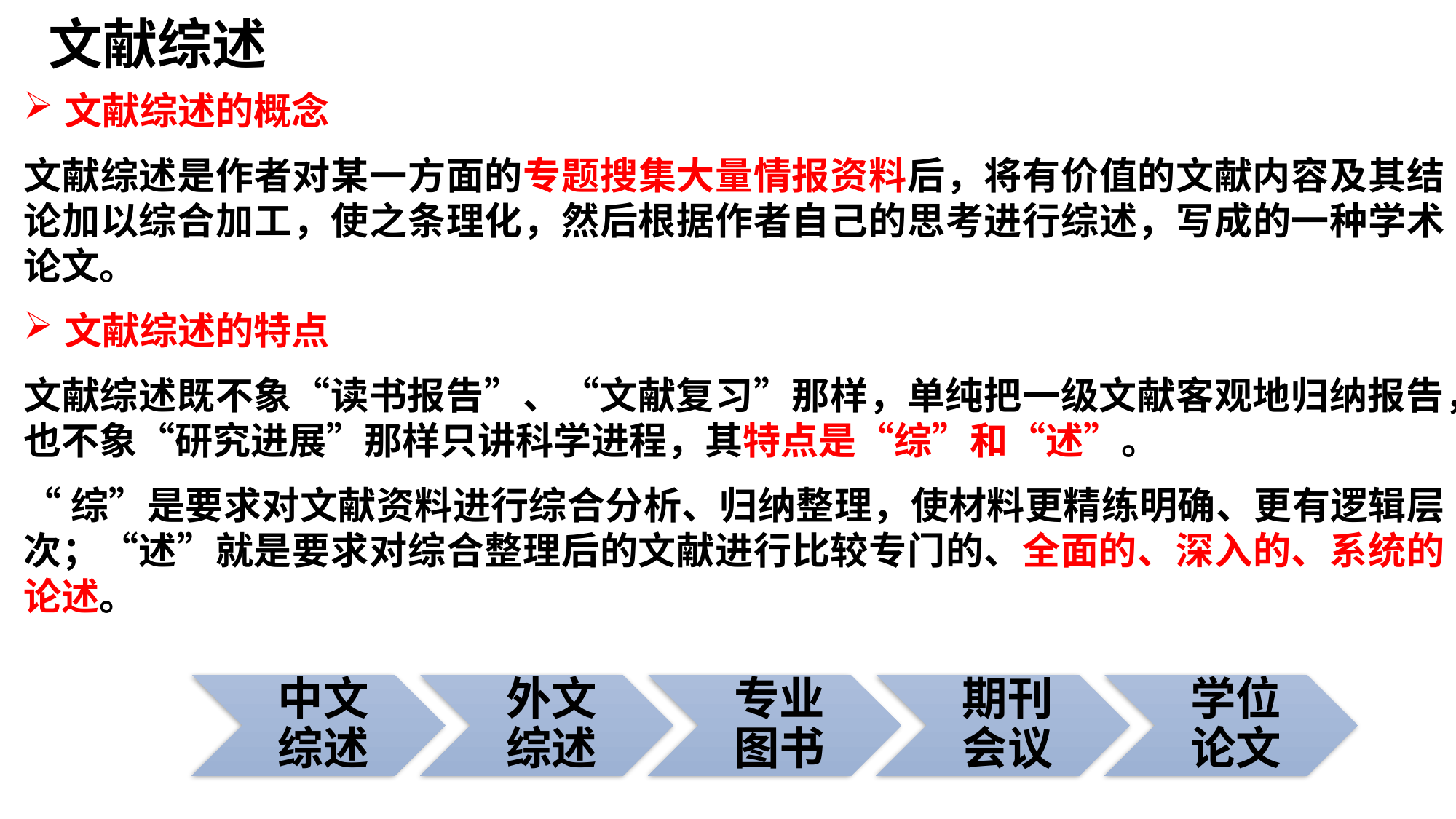

文献综述
文献综述的概念
文献综述是作者对某一方面的专题搜集大量情报资料后，将有价值的文献内容及其结论加以综合加工，使之条理化，然后根据作者自己的思考进行综述，写成的一种学术论文。
文献综述的特点
文献综述既不象“读书报告”、“文献复习”那样，单纯把一级文献客观地归纳报告，也不象“研究进展”那样只讲科学进程，其特点是“综”和“述”。
“综”是要求对文献资料进行综合分析、归纳整理，使材料更精练明确、更有逻辑层次；“述”就是要求对综合整理后的文献进行比较专门的、全面的、深入的、系统的论述。
中文综述
外文综述
专业图书
期刊会议
学位论文